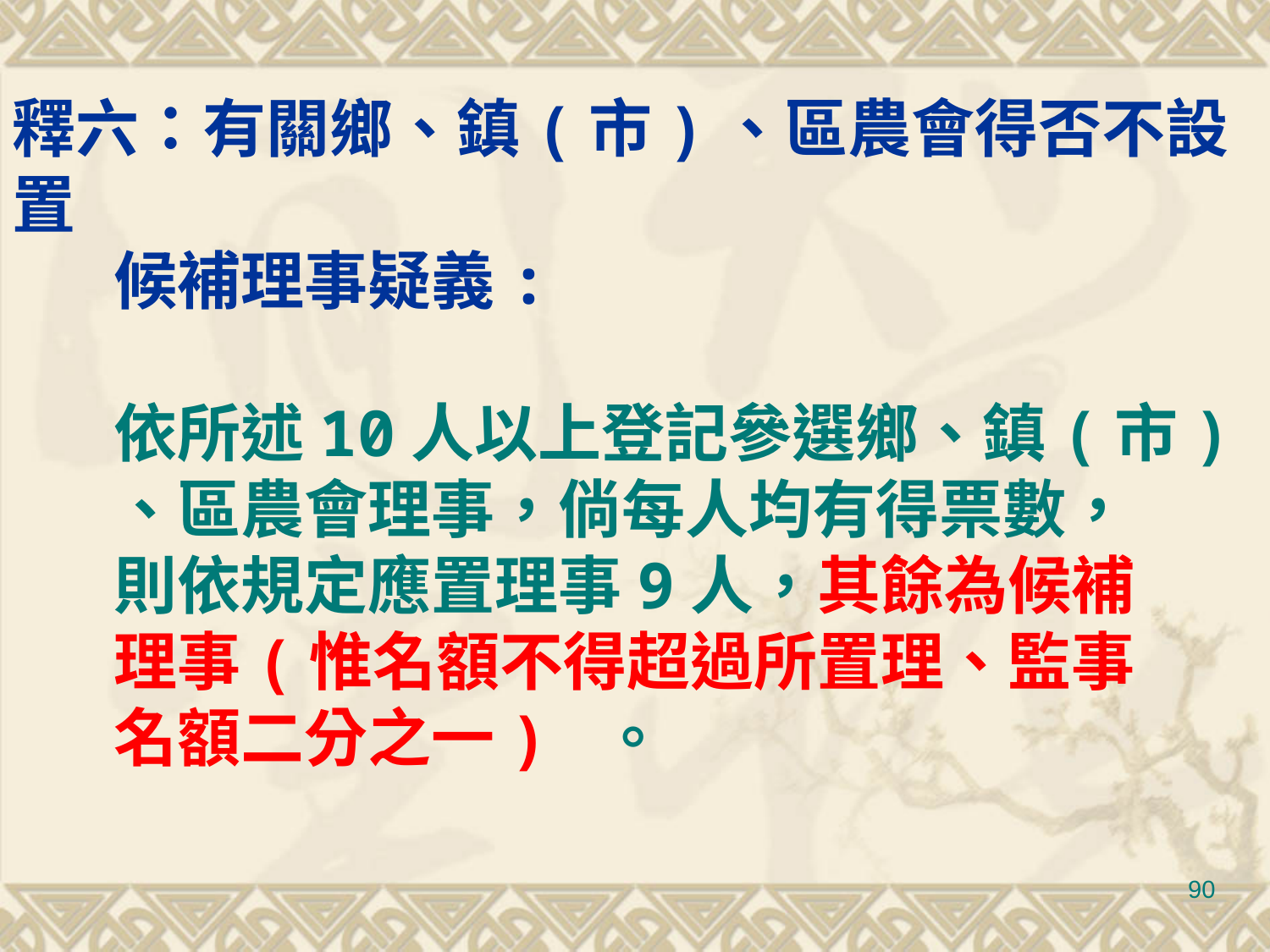

釋六：有關鄉、鎮(市)、區農會得否不設置
      候補理事疑義:

      依所述10人以上登記參選鄉、鎮(市)
      、區農會理事，倘每人均有得票數，
      則依規定應置理事9人，其餘為候補
      理事(惟名額不得超過所置理、監事
      名額二分之一) 。
90